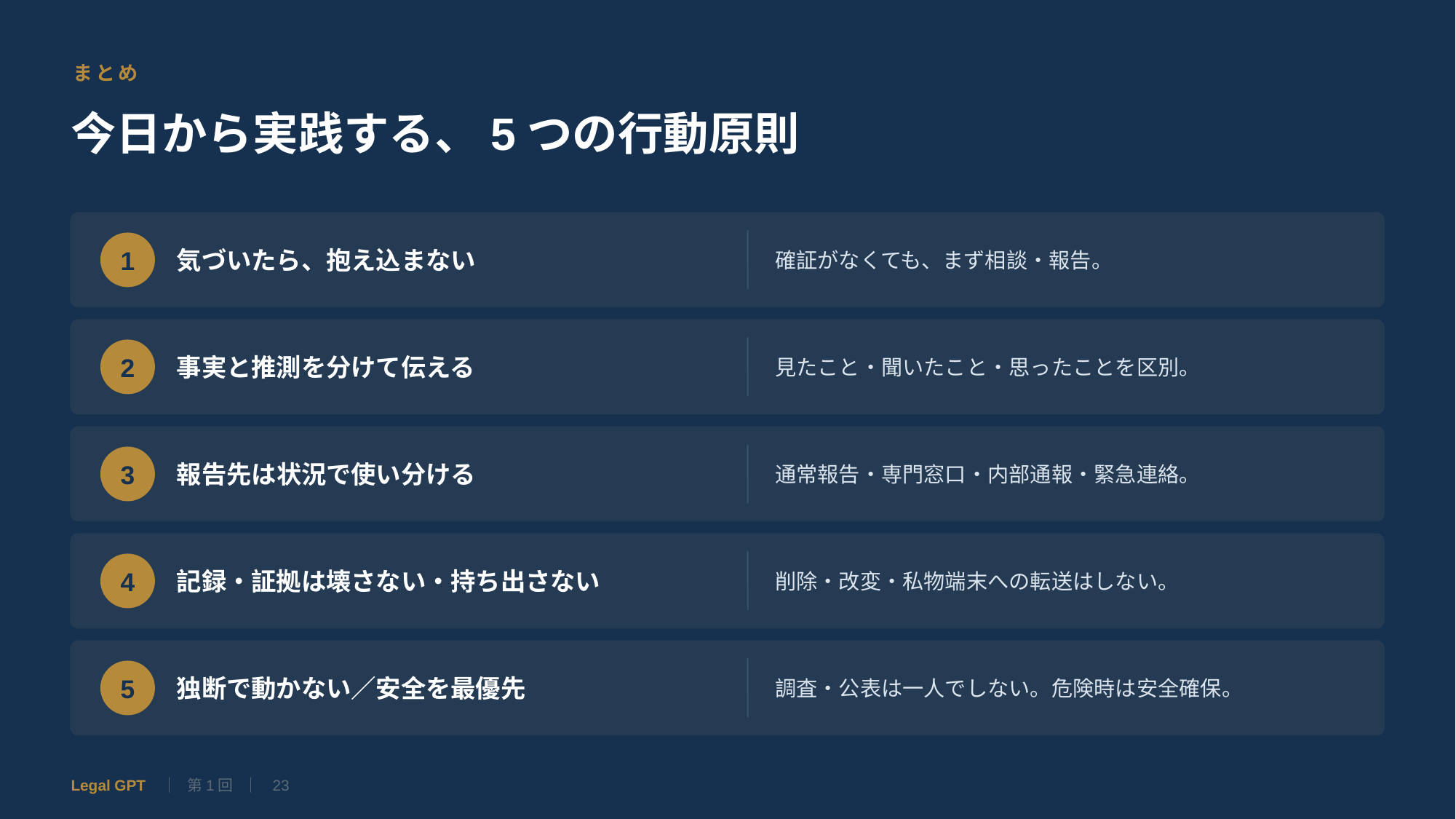

まとめ
今日から実践する、5つの行動原則

気づいたら、抱え込まない
確証がなくても、まず相談・報告。

1

事実と推測を分けて伝える
見たこと・聞いたこと・思ったことを区別。

2

報告先は状況で使い分ける
通常報告・専門窓口・内部通報・緊急連絡。

3

記録・証拠は壊さない・持ち出さない
削除・改変・私物端末への転送はしない。

4

独断で動かない／安全を最優先
調査・公表は一人でしない。危険時は安全確保。

5
Legal GPT   ｜   第1回   ｜   23